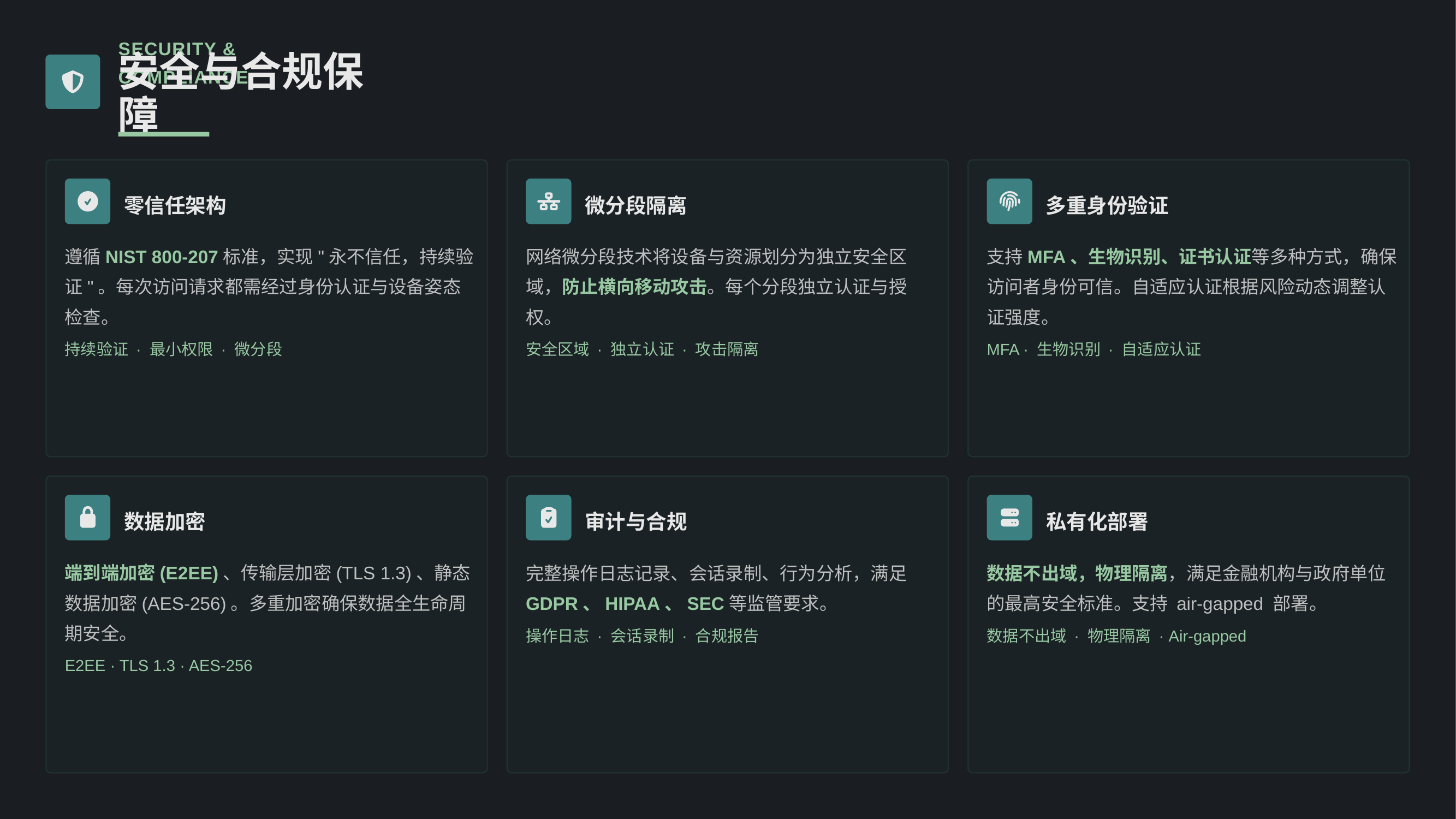

SECURITY & COMPLIANCE

安全与合规保障

零信任架构
微分段隔离
多重身份验证

遵循NIST 800-207标准，实现"永不信任，持续验证"。每次访问请求都需经过身份认证与设备姿态检查。
网络微分段技术将设备与资源划分为独立安全区域，防止横向移动攻击。每个分段独立认证与授权。
支持MFA、生物识别、证书认证等多种方式，确保访问者身份可信。自适应认证根据风险动态调整认证强度。
持续验证 · 最小权限 · 微分段
安全区域 · 独立认证 · 攻击隔离
MFA · 生物识别 · 自适应认证

数据加密
审计与合规
私有化部署

端到端加密(E2EE)、传输层加密(TLS 1.3)、静态数据加密(AES-256)。多重加密确保数据全生命周期安全。
完整操作日志记录、会话录制、行为分析，满足GDPR、HIPAA、SEC等监管要求。
数据不出域，物理隔离，满足金融机构与政府单位的最高安全标准。支持 air-gapped 部署。
操作日志 · 会话录制 · 合规报告
数据不出域 · 物理隔离 · Air-gapped
E2EE · TLS 1.3 · AES-256